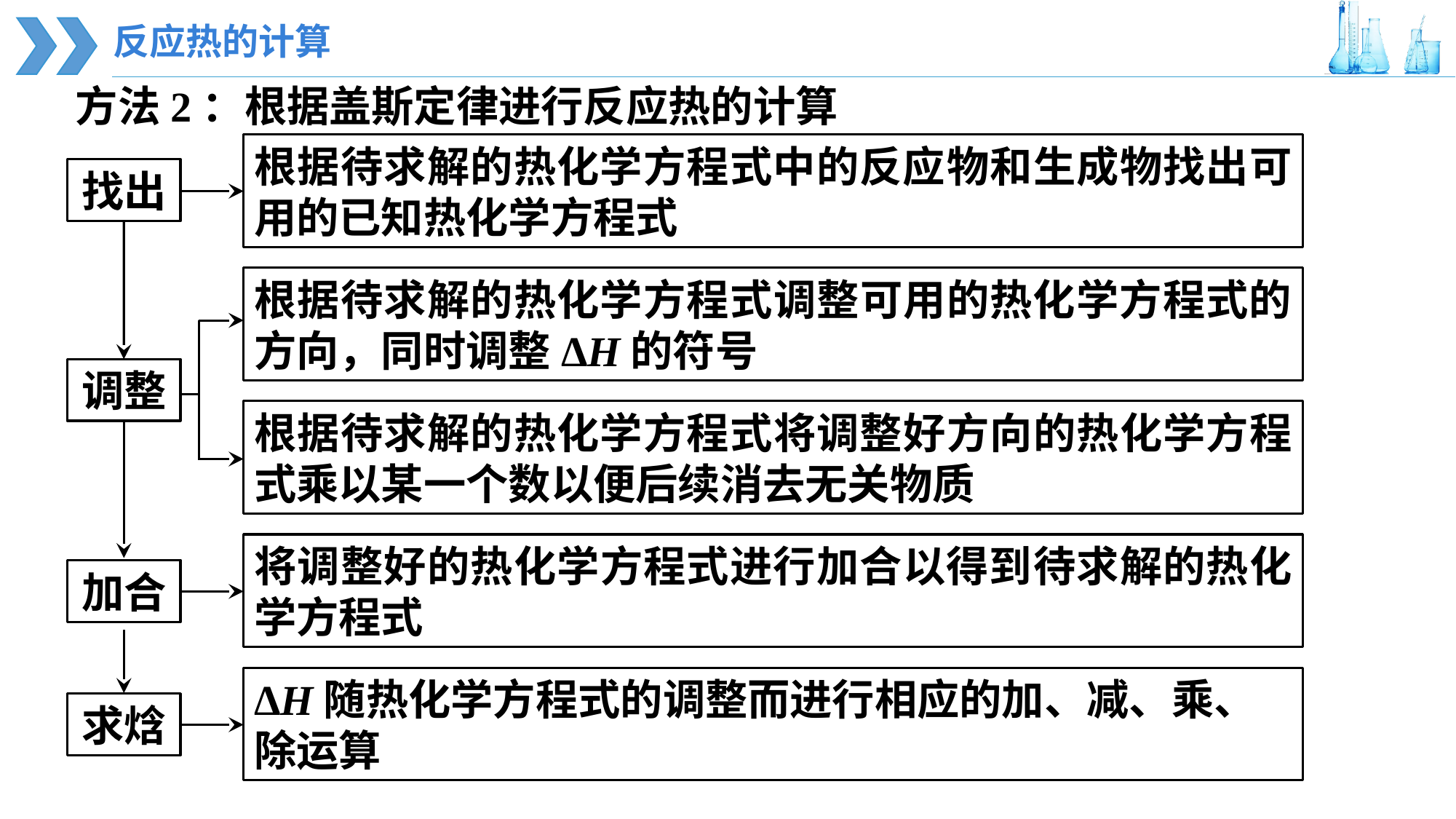

反应热的计算
方法2：根据盖斯定律进行反应热的计算
根据待求解的热化学方程式中的反应物和生成物找出可用的已知热化学方程式
找出
根据待求解的热化学方程式调整可用的热化学方程式的方向，同时调整ΔH的符号
调整
根据待求解的热化学方程式将调整好方向的热化学方程式乘以某一个数以便后续消去无关物质
将调整好的热化学方程式进行加合以得到待求解的热化学方程式
加合
ΔH随热化学方程式的调整而进行相应的加、减、乘、除运算
求焓